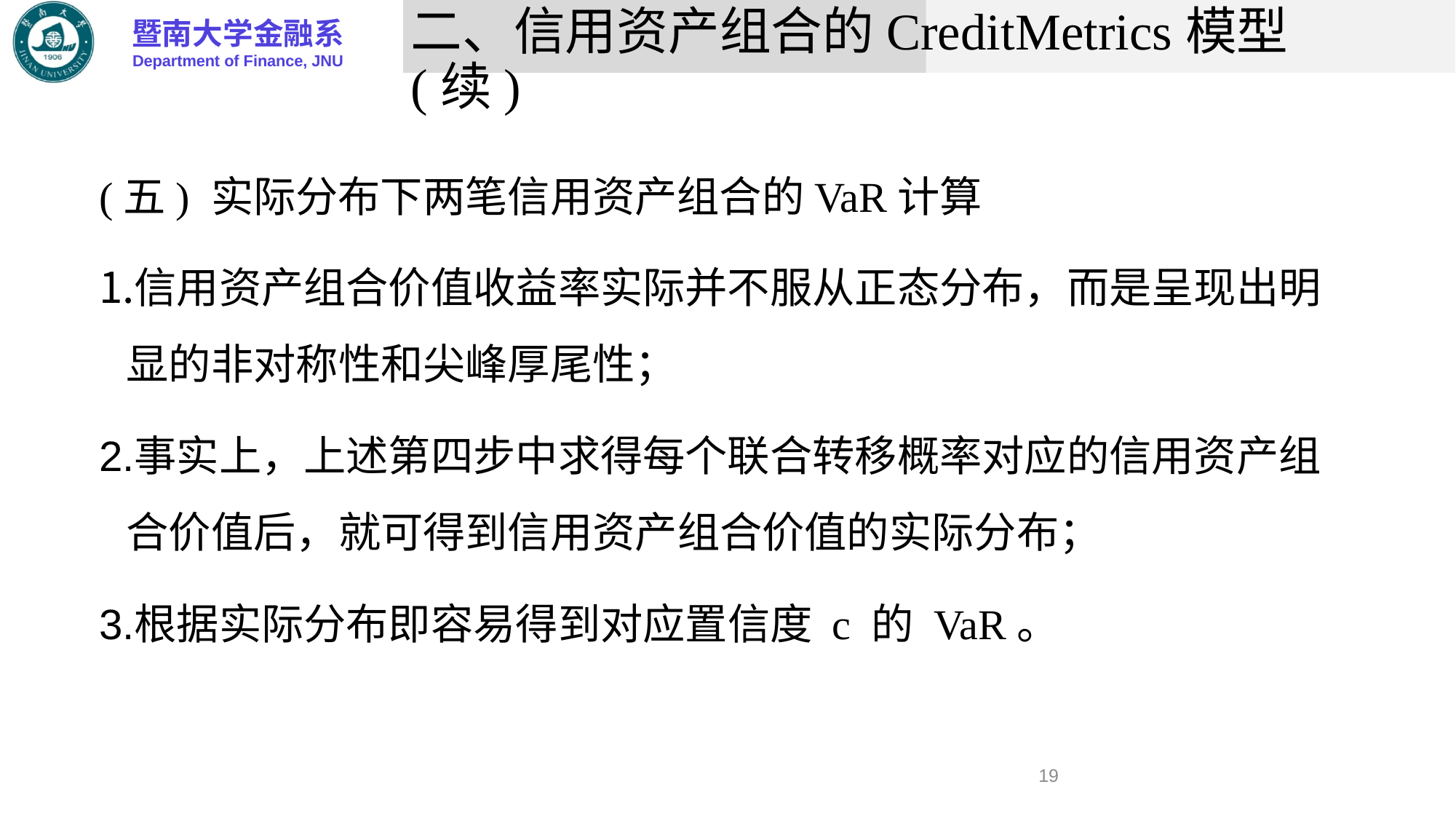

# 二、信用资产组合的CreditMetrics模型(续)
(五) 实际分布下两笔信用资产组合的VaR计算
信用资产组合价值收益率实际并不服从正态分布，而是呈现出明显的非对称性和尖峰厚尾性；
事实上，上述第四步中求得每个联合转移概率对应的信用资产组合价值后，就可得到信用资产组合价值的实际分布；
根据实际分布即容易得到对应置信度 c 的 VaR。
19